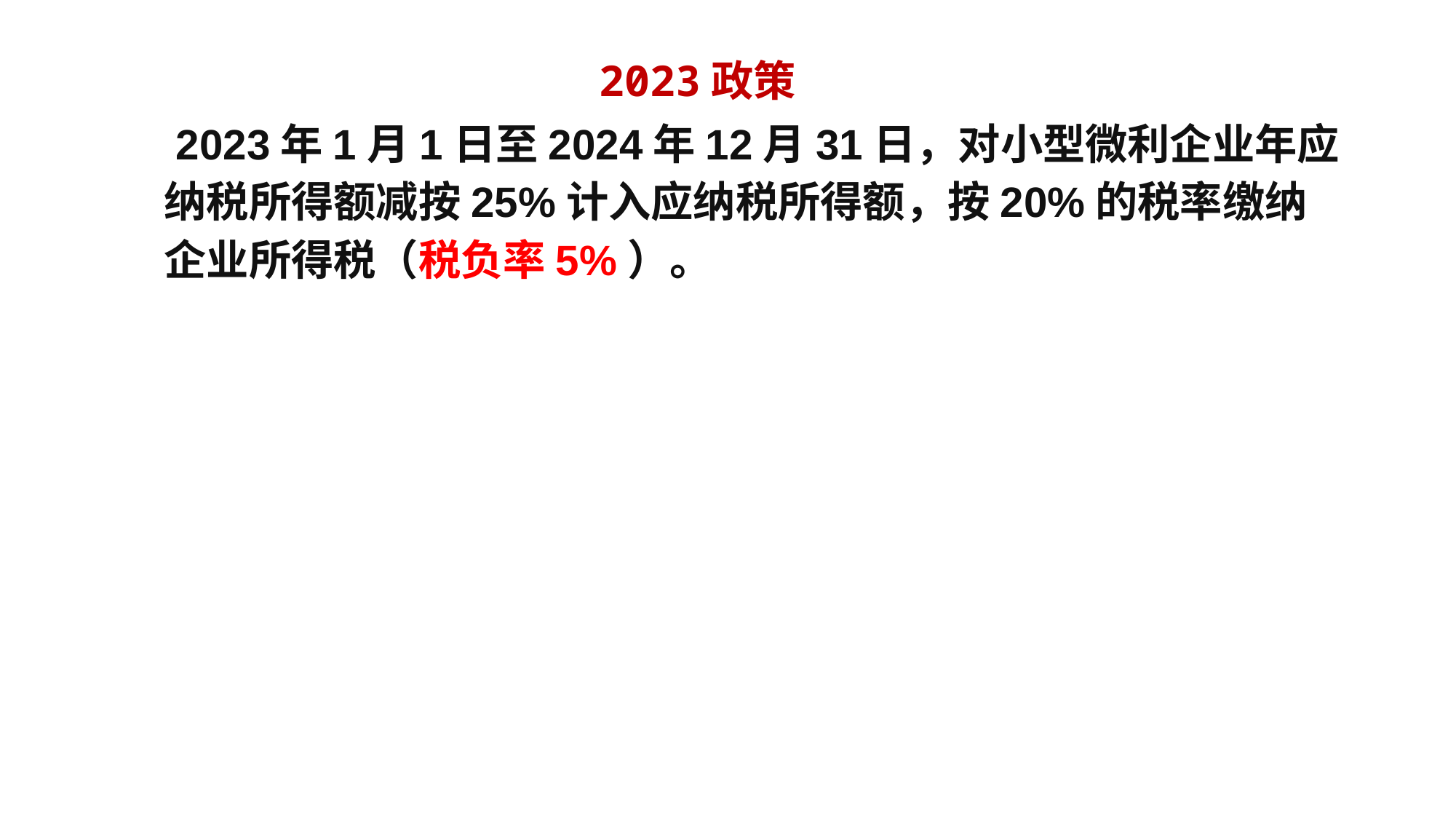

# 2023政策
 2023年1月1日至2024年12月31日，对小型微利企业年应纳税所得额减按25%计入应纳税所得额，按20%的税率缴纳企业所得税（税负率5%）。